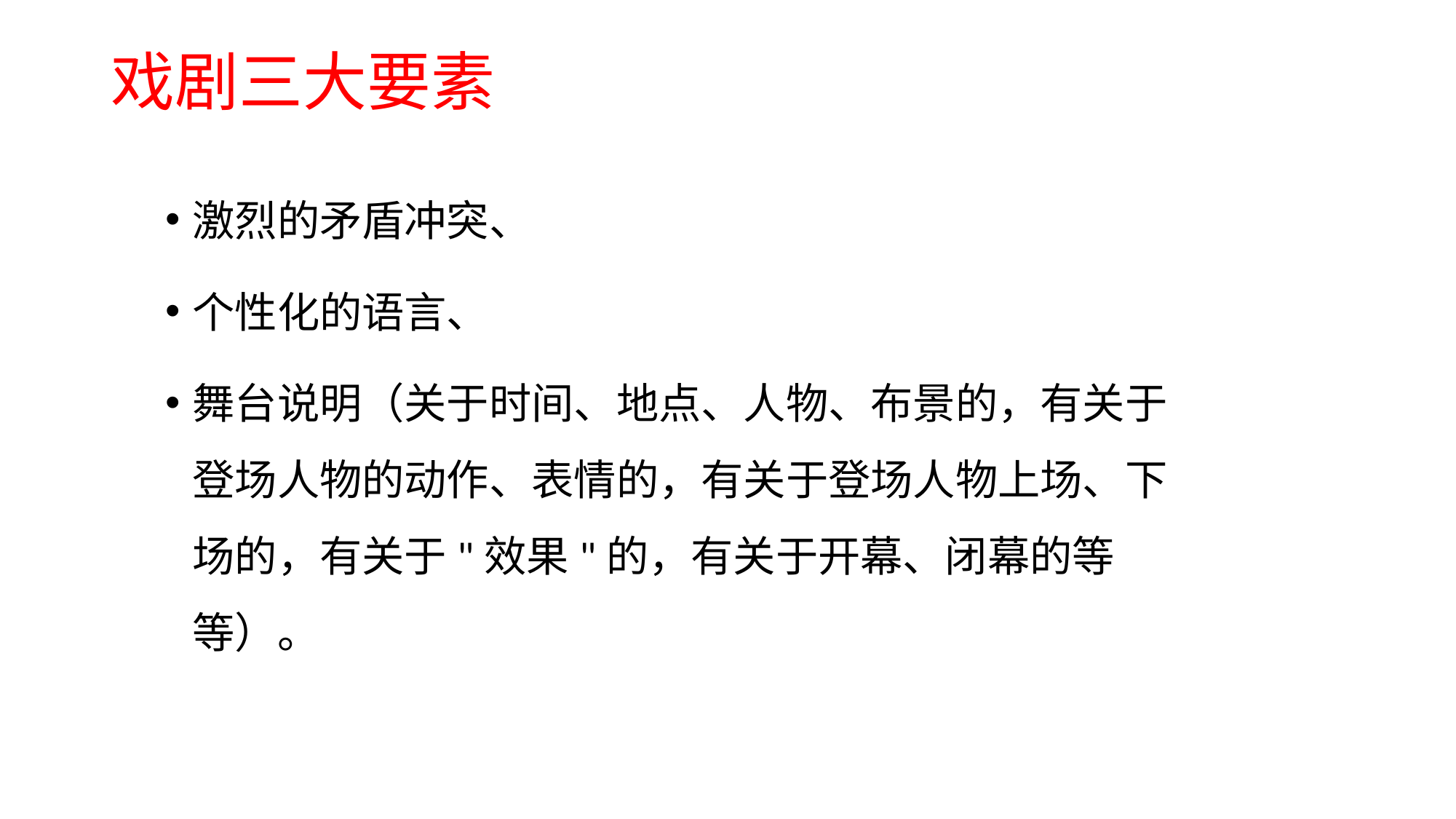

# 戏剧三大要素
激烈的矛盾冲突、
个性化的语言、
舞台说明（关于时间、地点、人物、布景的，有关于登场人物的动作、表情的，有关于登场人物上场、下场的，有关于"效果"的，有关于开幕、闭幕的等等）。